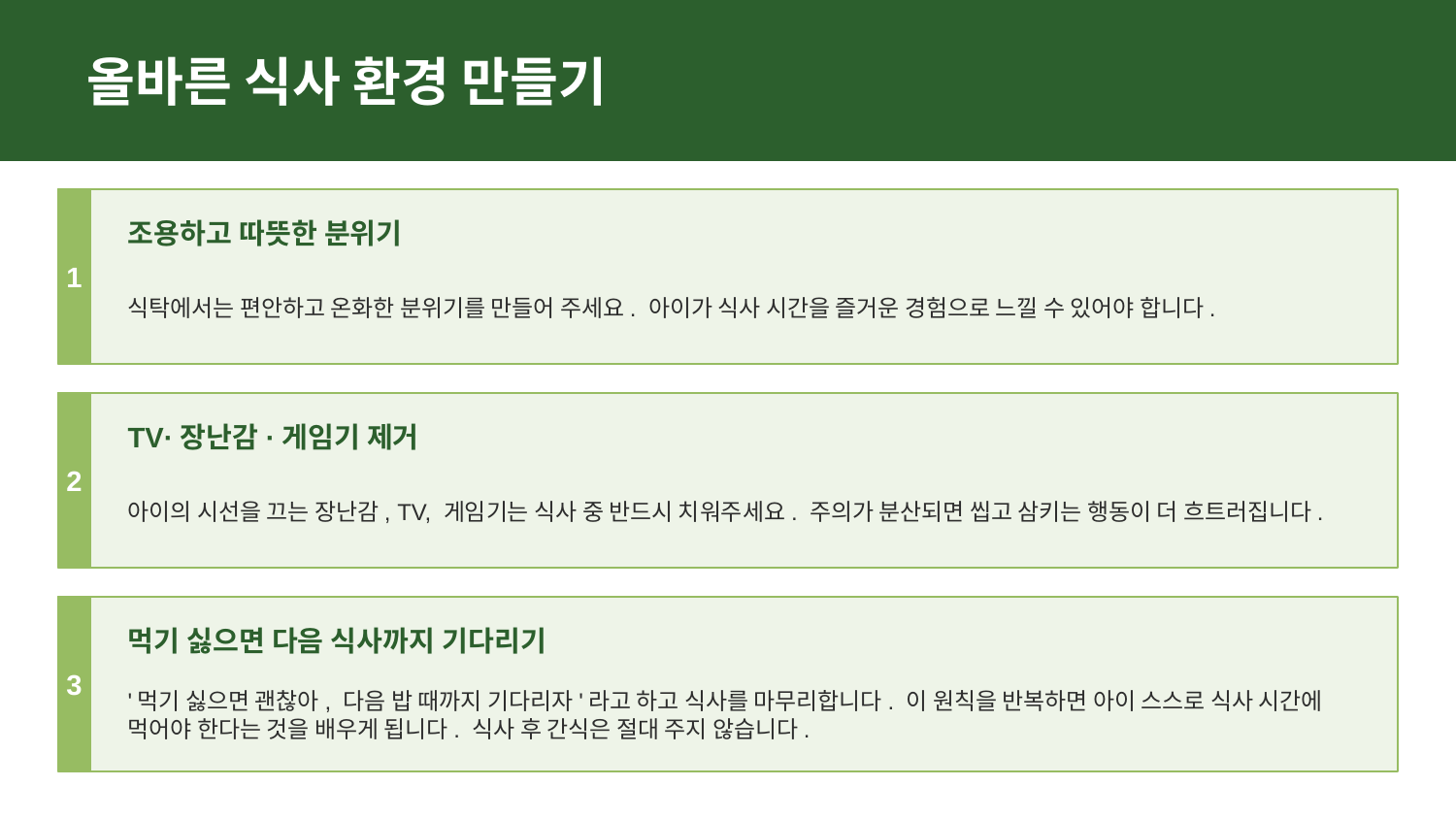

올바른 식사 환경 만들기

조용하고 따뜻한 분위기
1
식탁에서는 편안하고 온화한 분위기를 만들어 주세요. 아이가 식사 시간을 즐거운 경험으로 느낄 수 있어야 합니다.

TV·장난감·게임기 제거
2
아이의 시선을 끄는 장난감, TV, 게임기는 식사 중 반드시 치워주세요. 주의가 분산되면 씹고 삼키는 행동이 더 흐트러집니다.

먹기 싫으면 다음 식사까지 기다리기
3
'먹기 싫으면 괜찮아, 다음 밥 때까지 기다리자'라고 하고 식사를 마무리합니다. 이 원칙을 반복하면 아이 스스로 식사 시간에 먹어야 한다는 것을 배우게 됩니다. 식사 후 간식은 절대 주지 않습니다.